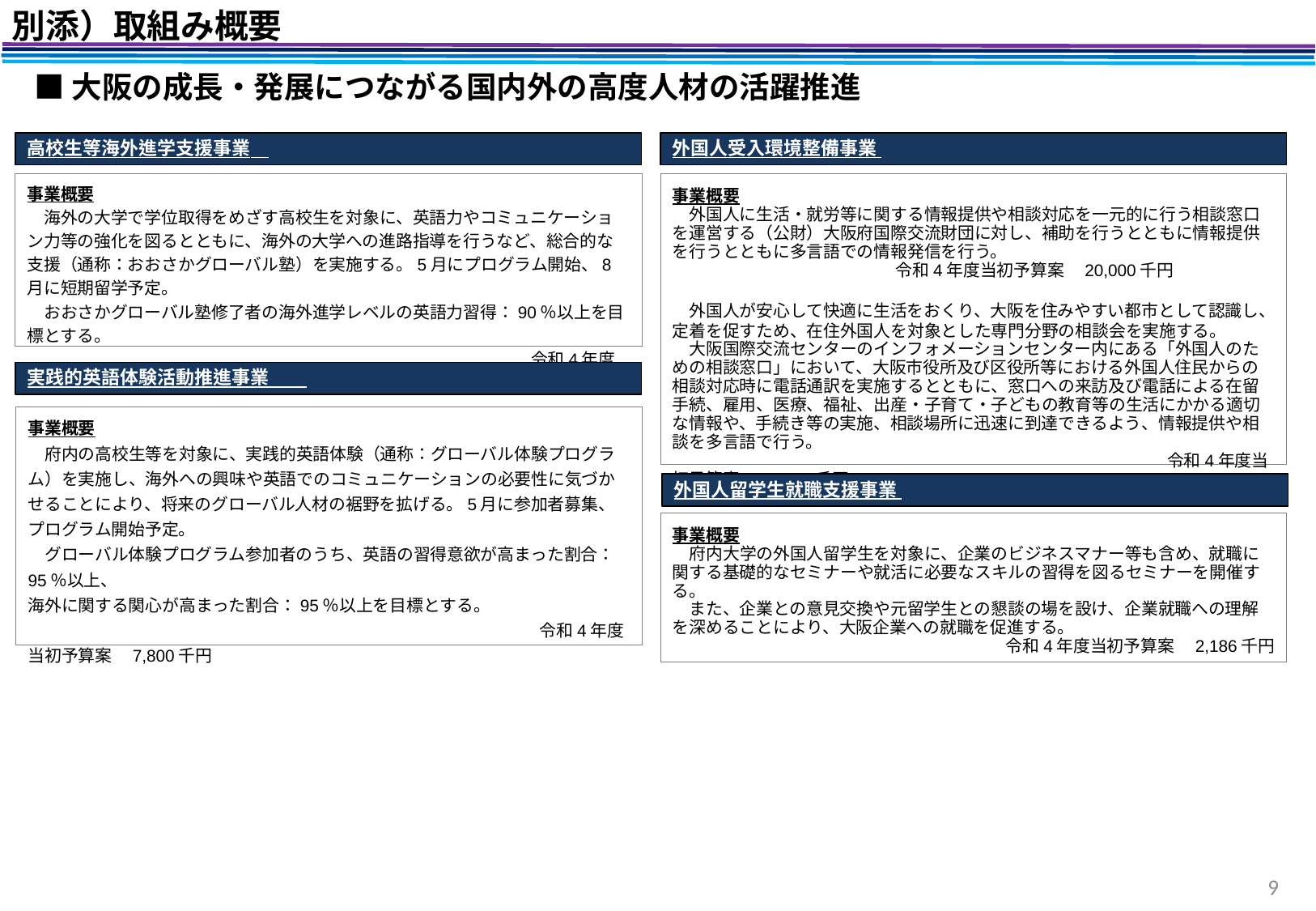

別添）取組み概要
■大阪の成長・発展につながる国内外の高度人材の活躍推進
外国人受入環境整備事業
事業概要
　外国人に生活・就労等に関する情報提供や相談対応を一元的に行う相談窓口を運営する（公財）大阪府国際交流財団に対し、補助を行うとともに情報提供を行うとともに多言語での情報発信を行う。
                                                         令和4年度当初予算案　20,000千円

　外国人が安心して快適に生活をおくり、大阪を住みやすい都市として認識し、定着を促すため、在住外国人を対象とした専門分野の相談会を実施する。
　大阪国際交流センターのインフォメーションセンター内にある「外国人のための相談窓口」において、大阪市役所及び区役所等における外国人住民からの相談対応時に電話通訳を実施するとともに、窓口への来訪及び電話による在留手続、雇用、医療、福祉、出産・子育て・子どもの教育等の生活にかかる適切な情報や、手続き等の実施、相談場所に迅速に到達できるよう、情報提供や相談を多言語で行う。
　　　　　　　　　　　　　　　　　　　　　　　　　　　　　  令和4年度当初予算案　50,913千円
高校生等海外進学支援事業
事業概要
　海外の大学で学位取得をめざす高校生を対象に、英語力やコミュニケーション力等の強化を図るとともに、海外の大学への進路指導を行うなど、総合的な支援（通称：おおさかグローバル塾）を実施する。5月にプログラム開始、8月に短期留学予定。
　おおさかグローバル塾修了者の海外進学レベルの英語力習得：90％以上を目標とする。
　　　　　　　　　　　　　　　　　　　　　　　　　　　　　　令和4年度当初予算案　41,661千円
実践的英語体験活動推進事業
事業概要
　府内の高校生等を対象に、実践的英語体験（通称：グローバル体験プログラム）を実施し、海外への興味や英語でのコミュニケーションの必要性に気づかせることにより、将来のグローバル人材の裾野を拡げる。5月に参加者募集、プログラム開始予定。
　グローバル体験プログラム参加者のうち、英語の習得意欲が高まった割合：95％以上、
海外に関する関心が高まった割合：95％以上を目標とする。
　　　　　　　　　　　　　　　　　　　　　　　　　　　　　  　令和4年度当初予算案　7,800千円
外国人留学生就職支援事業
事業概要
　府内大学の外国人留学生を対象に、企業のビジネスマナー等も含め、就職に関する基礎的なセミナーや就活に必要なスキルの習得を図るセミナーを開催する。
　また、企業との意見交換や元留学生との懇談の場を設け、企業就職への理解を深めることにより、大阪企業への就職を促進する。
　　　　　　  令和4年度当初予算案　2,186千円
9